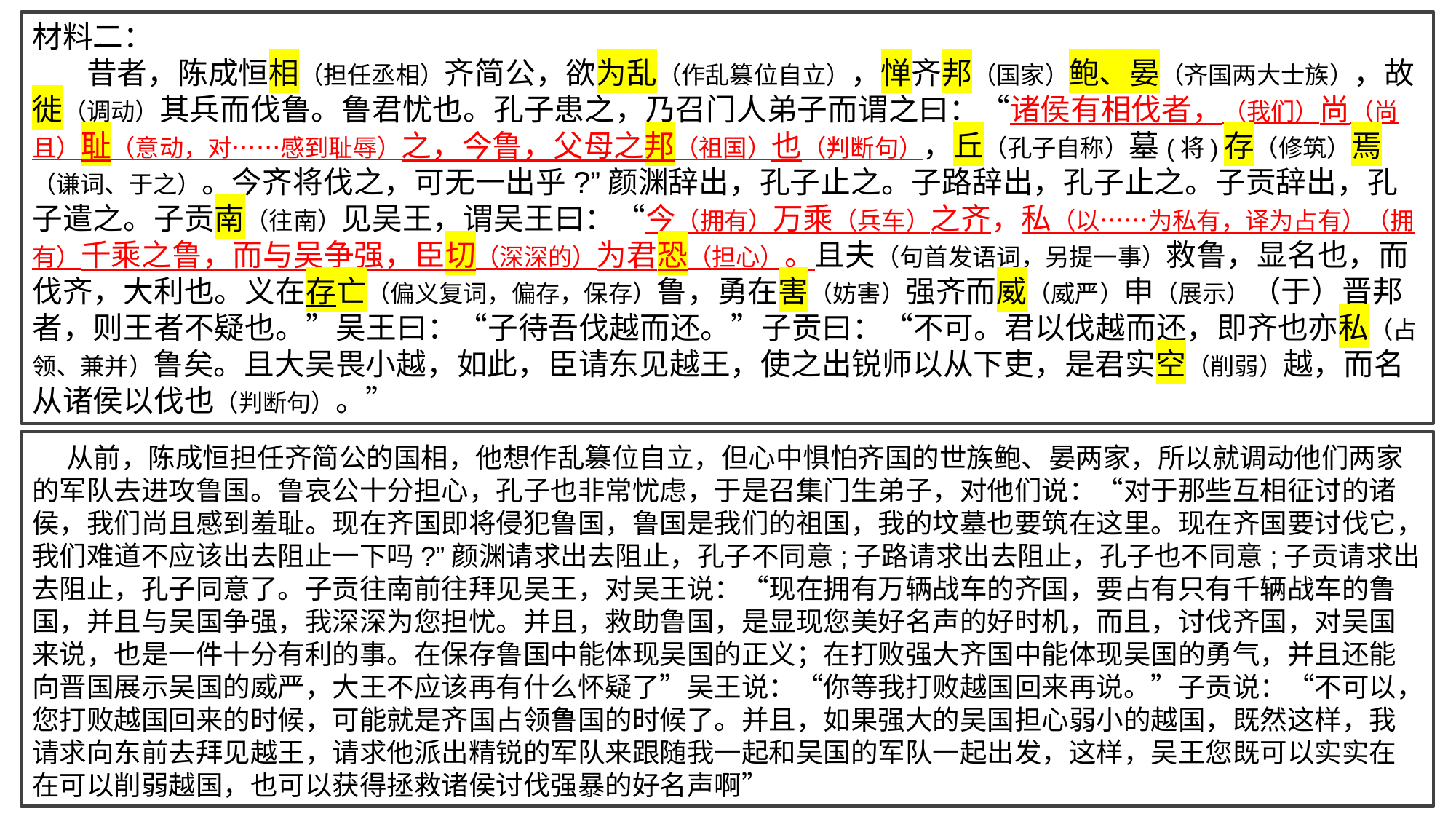

材料二：
       昔者，陈成恒相（担任丞相）齐简公，欲为乱（作乱篡位自立），惮齐邦（国家）鲍、晏（齐国两大士族），故徙（调动）其兵而伐鲁。鲁君忧也。孔子患之，乃召门人弟子而谓之曰：“诸侯有相伐者，（我们）尚（尚且）耻（意动，对……感到耻辱）之，今鲁，父母之邦（祖国）也（判断句），丘（孔子自称）墓(将)存（修筑）焉（谦词、于之）。今齐将伐之，可无一出乎?”颜渊辞出，孔子止之。子路辞出，孔子止之。子贡辞出，孔子遣之。子贡南（往南）见吴王，谓吴王曰：“今（拥有）万乘（兵车）之齐，私（以……为私有，译为占有）（拥有）千乘之鲁，而与吴争强，臣切（深深的）为君恐（担心）。且夫（句首发语词，另提一事）救鲁，显名也，而伐齐，大利也。义在存亡（偏义复词，偏存，保存）鲁，勇在害（妨害）强齐而威（威严）申（展示）（于）晋邦者，则王者不疑也。”吴王曰：“子待吾伐越而还。”子贡曰：“不可。君以伐越而还，即齐也亦私（占领、兼并）鲁矣。且大吴畏小越，如此，臣请东见越王，使之出锐师以从下吏，是君实空（削弱）越，而名从诸侯以伐也（判断句）。”
    从前，陈成恒担任齐简公的国相，他想作乱篡位自立，但心中惧怕齐国的世族鲍、晏两家，所以就调动他们两家的军队去进攻鲁国。鲁哀公十分担心，孔子也非常忧虑，于是召集门生弟子，对他们说：“对于那些互相征讨的诸侯，我们尚且感到羞耻。现在齐国即将侵犯鲁国，鲁国是我们的祖国，我的坟墓也要筑在这里。现在齐国要讨伐它，我们难道不应该出去阻止一下吗?”颜渊请求出去阻止，孔子不同意;子路请求出去阻止，孔子也不同意;子贡请求出去阻止，孔子同意了。子贡往南前往拜见吴王，对吴王说：“现在拥有万辆战车的齐国，要占有只有千辆战车的鲁国，并且与吴国争强，我深深为您担忧。并且，救助鲁国，是显现您美好名声的好时机，而且，讨伐齐国，对吴国来说，也是一件十分有利的事。在保存鲁国中能体现吴国的正义；在打败强大齐国中能体现吴国的勇气，并且还能向晋国展示吴国的威严，大王不应该再有什么怀疑了”吴王说：“你等我打败越国回来再说。”子贡说：“不可以，您打败越国回来的时候，可能就是齐国占领鲁国的时候了。并且，如果强大的吴国担心弱小的越国，既然这样，我请求向东前去拜见越王，请求他派出精锐的军队来跟随我一起和吴国的军队一起出发，这样，吴王您既可以实实在在可以削弱越国，也可以获得拯救诸侯讨伐强暴的好名声啊”